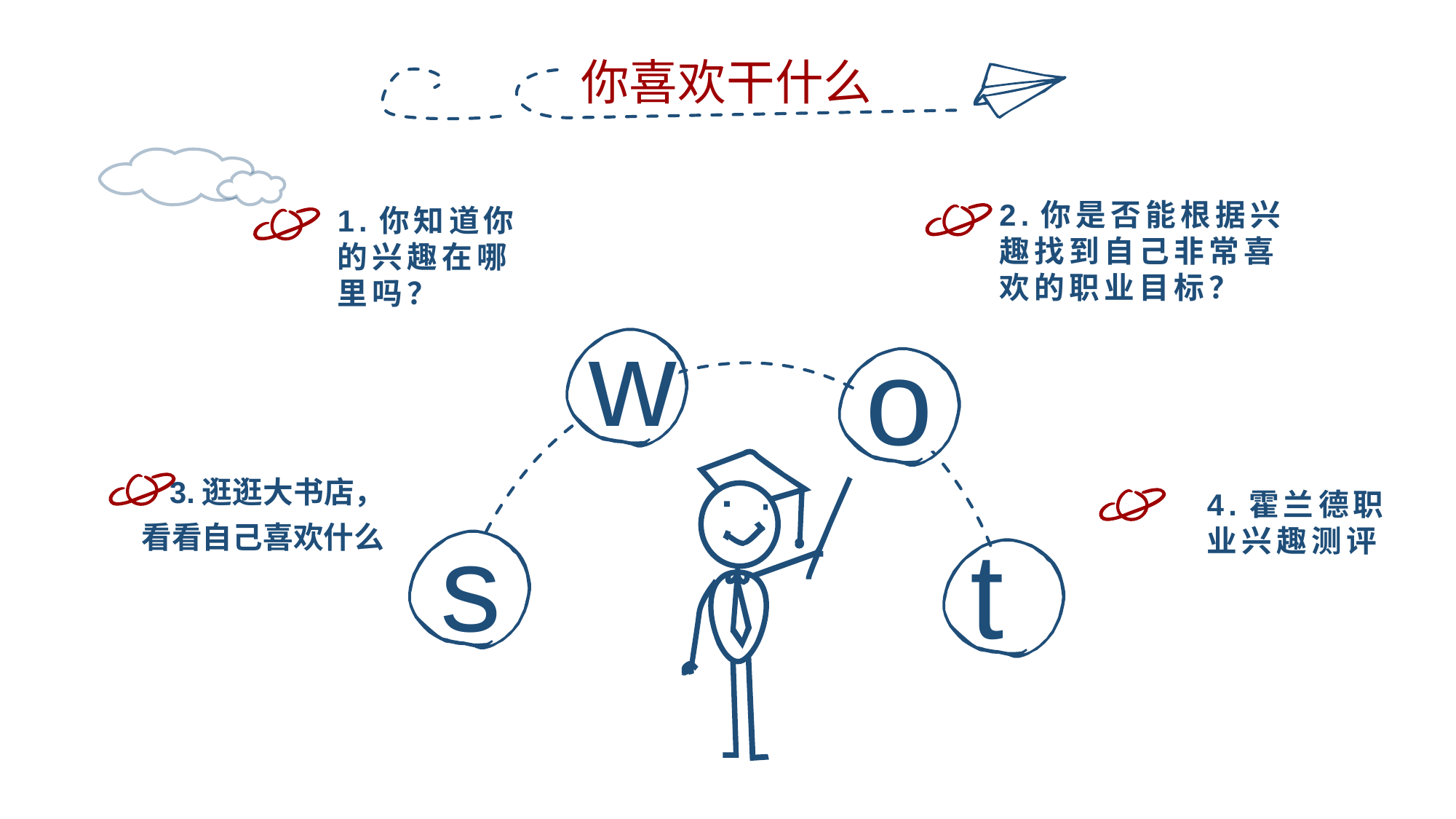

你喜欢干什么

2.你是否能根据兴趣找到自己非常喜欢的职业目标？
1.你知道你的兴趣在哪里吗？

w
o

3.逛逛大书店，
看看自己喜欢什么

4.霍兰德职业兴趣测评

s
t